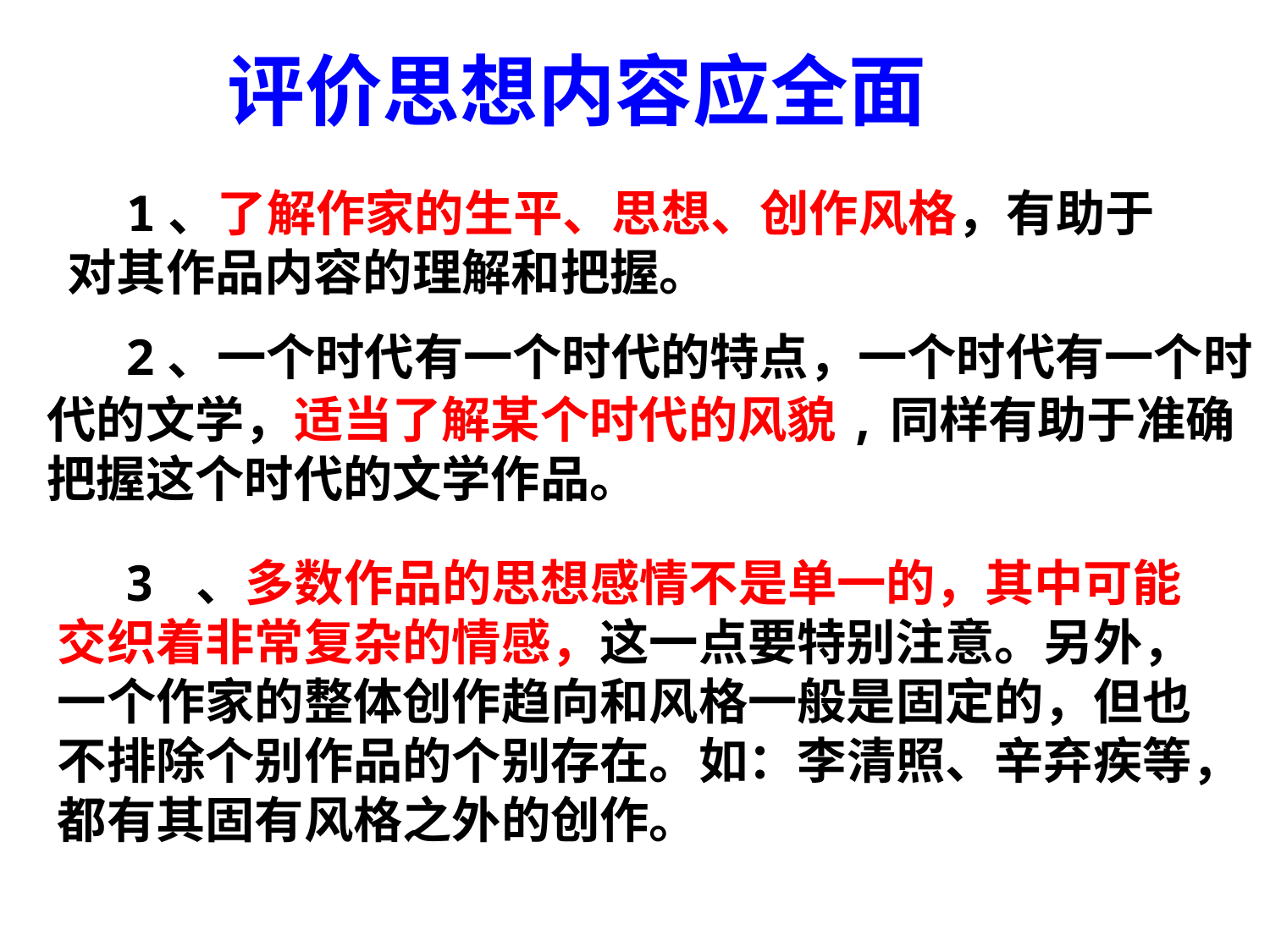

评价思想内容应全面
  1、了解作家的生平、思想、创作风格，有助于对其作品内容的理解和把握。
　2、一个时代有一个时代的特点，一个时代有一个时代的文学，适当了解某个时代的风貌,同样有助于准确把握这个时代的文学作品。
      3 、多数作品的思想感情不是单一的，其中可能交织着非常复杂的情感，这一点要特别注意。另外，一个作家的整体创作趋向和风格一般是固定的，但也不排除个别作品的个别存在。如：李清照、辛弃疾等，都有其固有风格之外的创作。